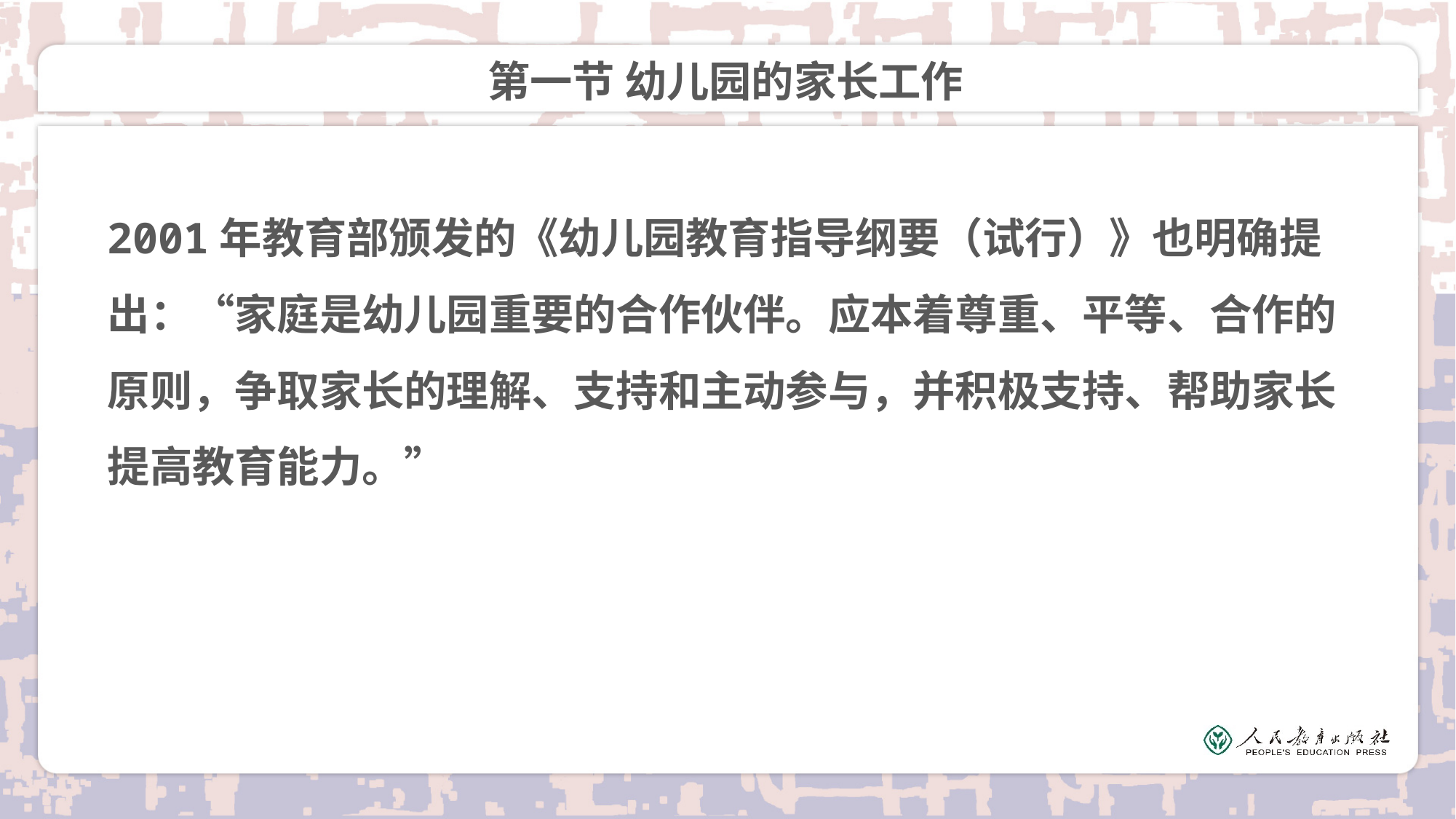

# 第一节 幼儿园的家长工作
2001年教育部颁发的《幼儿园教育指导纲要（试行）》也明确提出：“家庭是幼儿园重要的合作伙伴。应本着尊重、平等、合作的原则，争取家长的理解、支持和主动参与，并积极支持、帮助家长提高教育能力。”